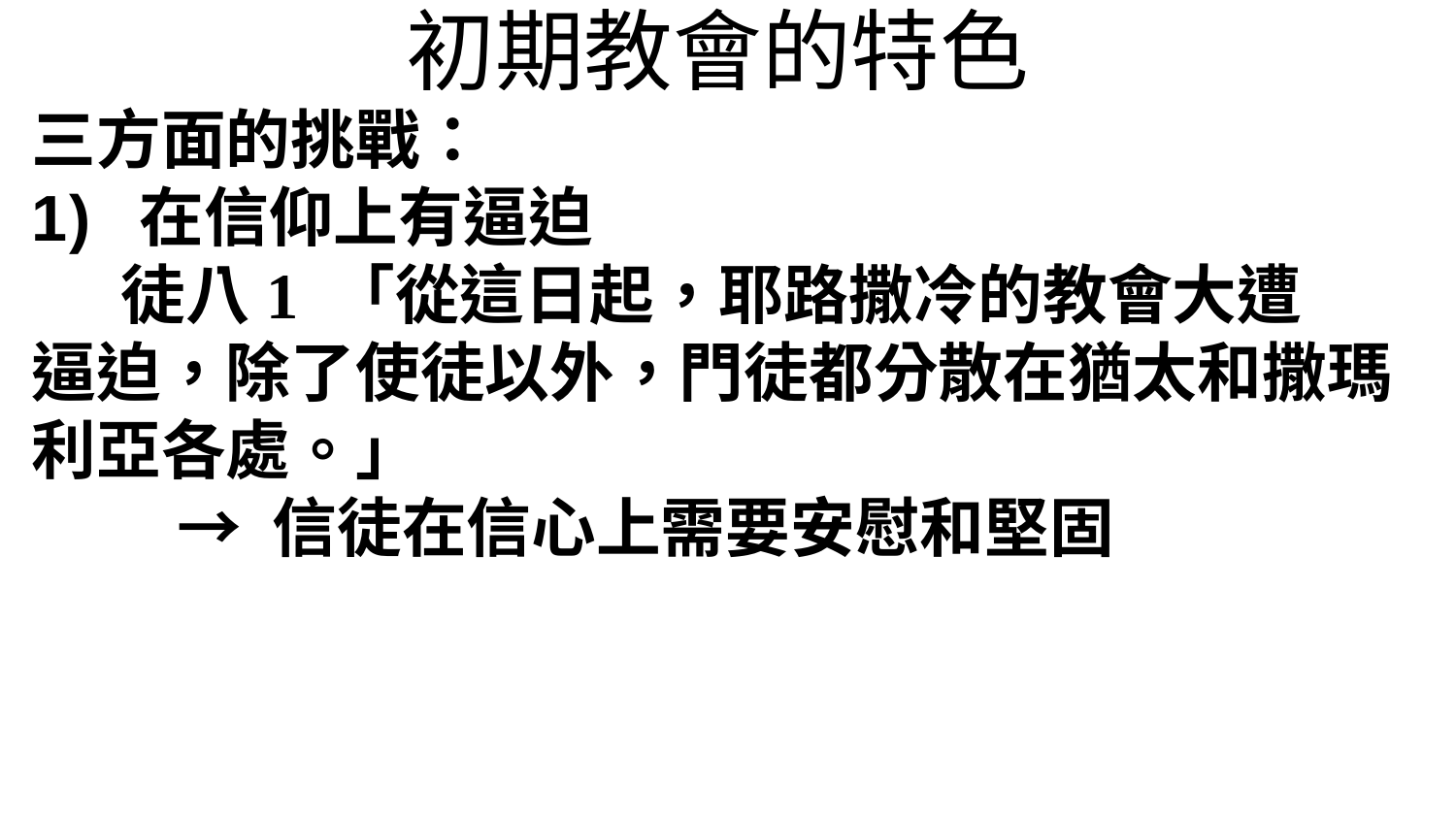

# 初期教會的特色
三方面的挑戰：
  在信仰上有逼迫
     徒八1 「從這日起，耶路撒冷的教會大遭       逼迫，除了使徒以外，門徒都分散在猶太和撒瑪利亞各處。」
	→ 信徒在信心上需要安慰和堅固